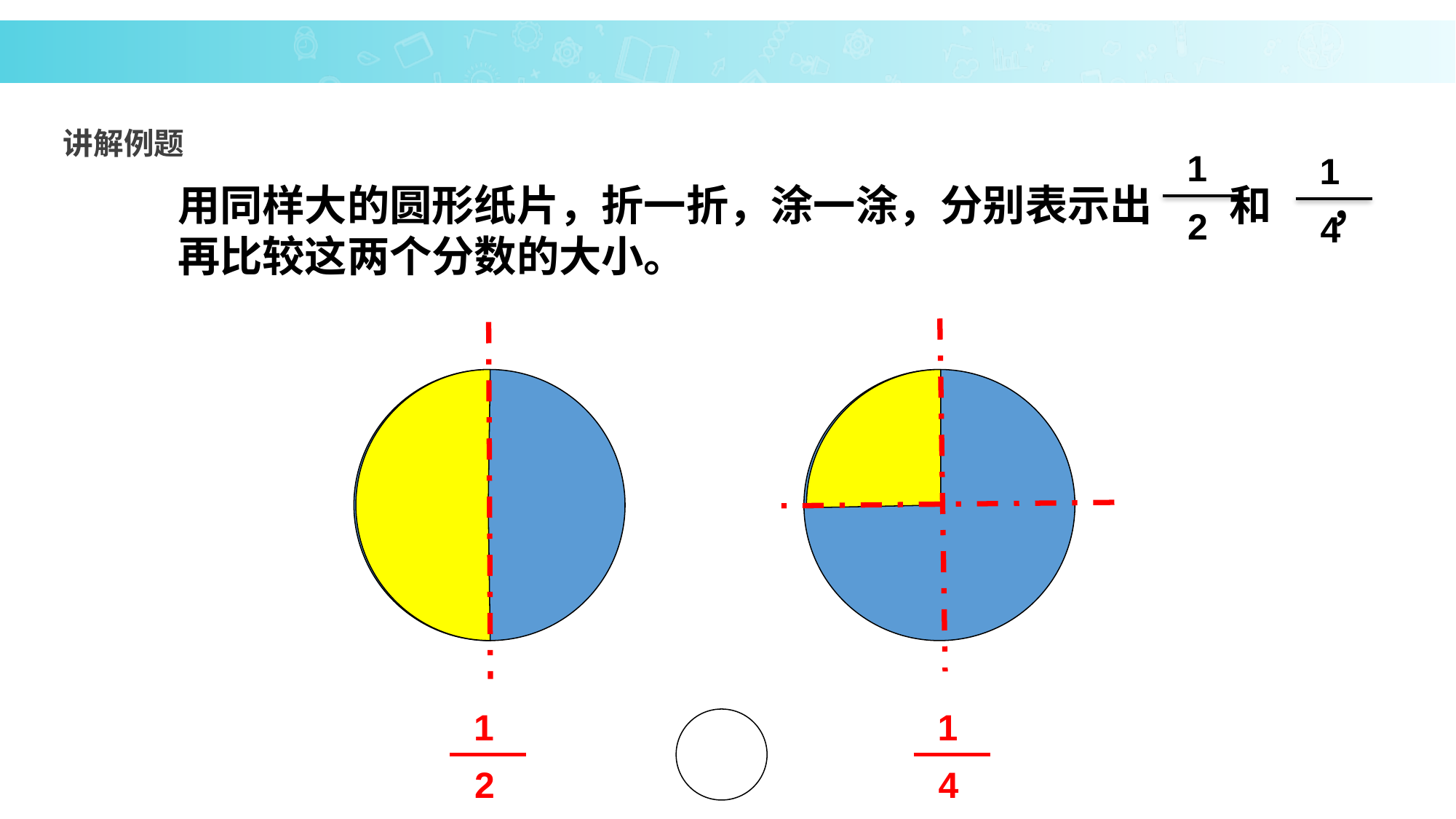

讲解例题
1
2
1
4
用同样大的圆形纸片，折一折，涂一涂，分别表示出        和      ，再比较这两个分数的大小。

1
2
1
4